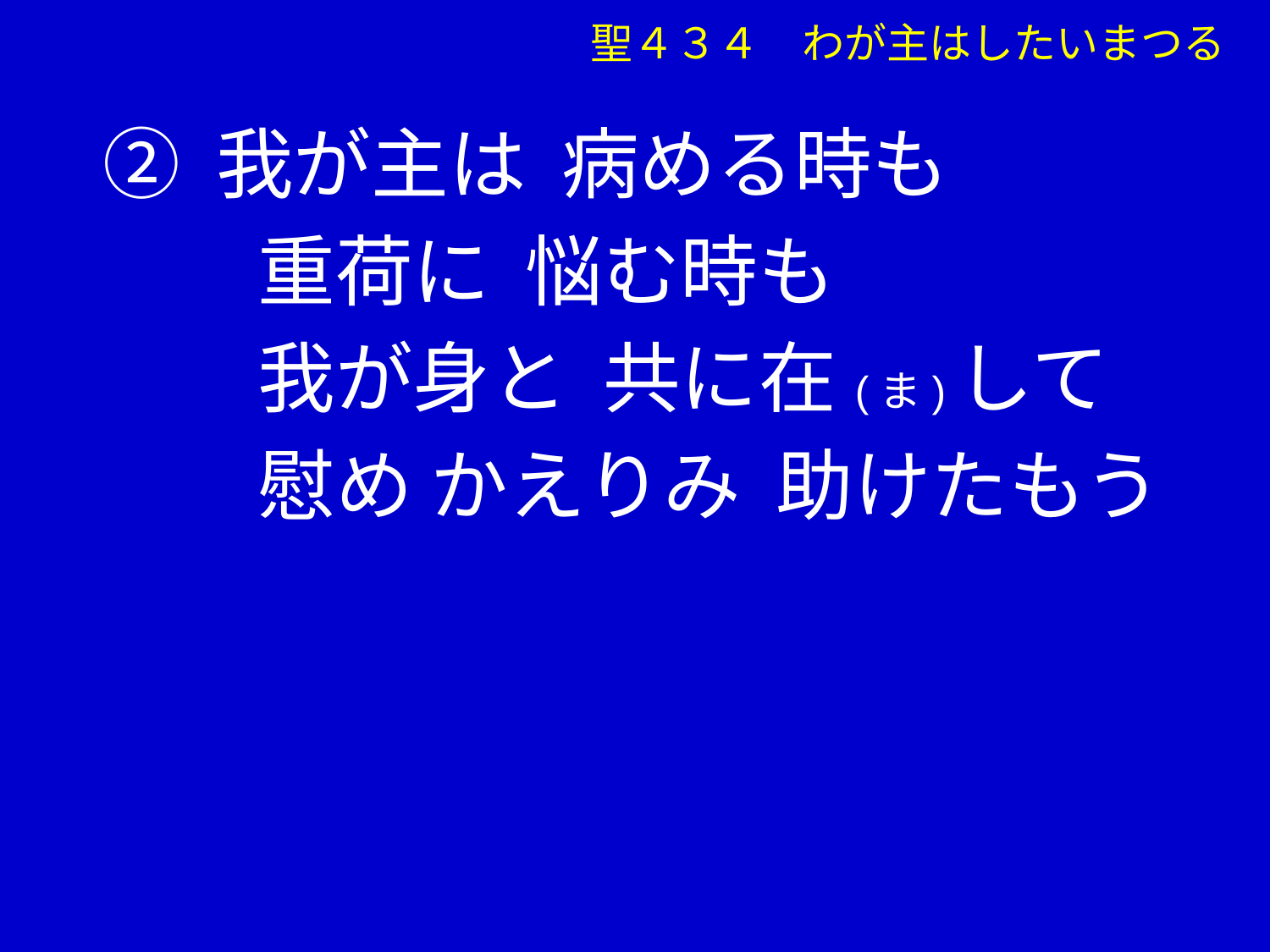

② 我が主は  病める時も
　　重荷に  悩む時も
　　我が身と  共に在(ま)して
　　慰め かえりみ  助けたもう
聖４３４　わが主はしたいまつる